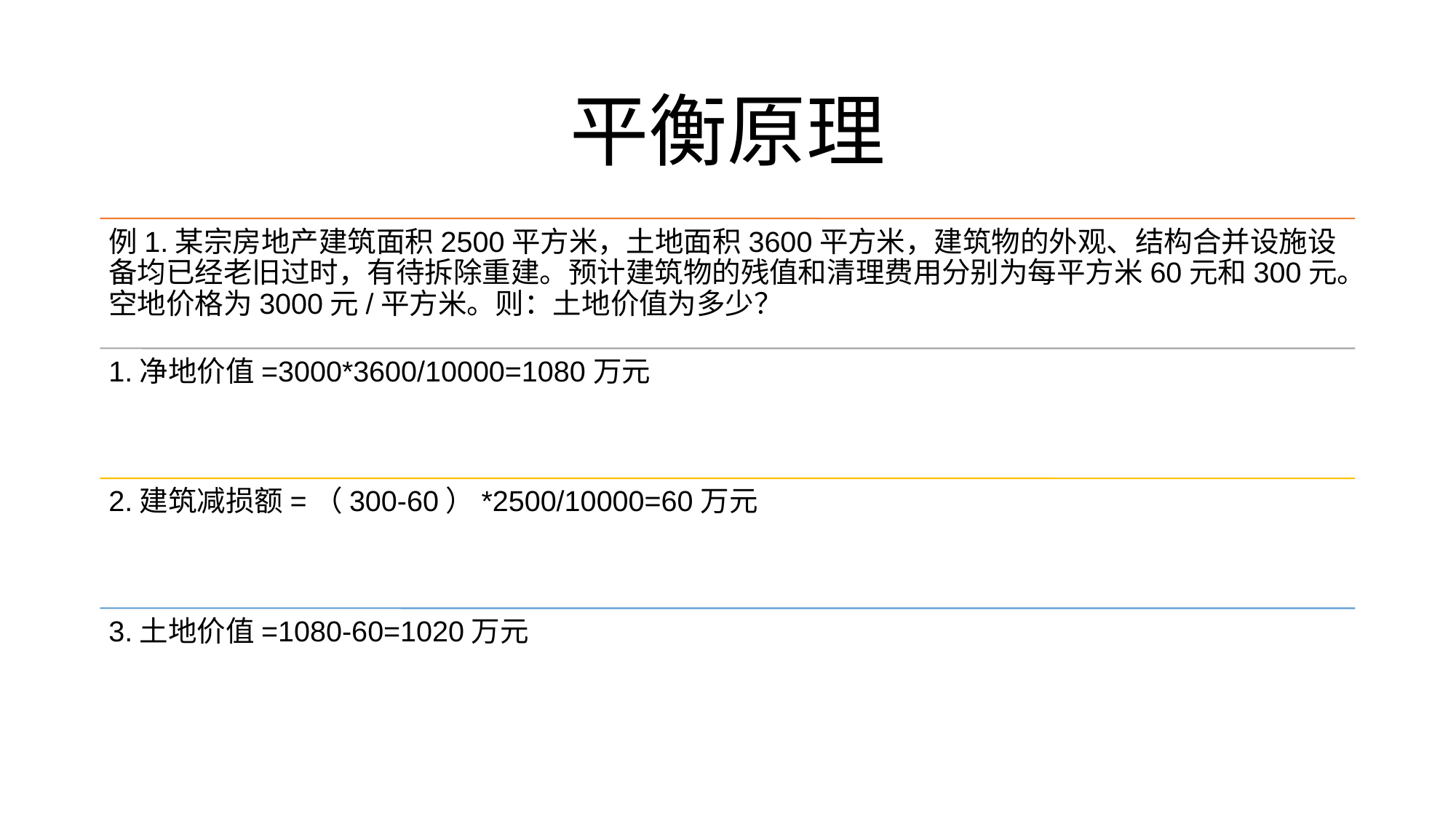

# 平衡原理
例1.某宗房地产建筑面积2500平方米，土地面积3600平方米，建筑物的外观、结构合并设施设备均已经老旧过时，有待拆除重建。预计建筑物的残值和清理费用分别为每平方米60元和300元。空地价格为3000元/平方米。则：土地价值为多少？
1.净地价值=3000*3600/10000=1080万元
2.建筑减损额=（300-60）*2500/10000=60万元
3.土地价值=1080-60=1020万元